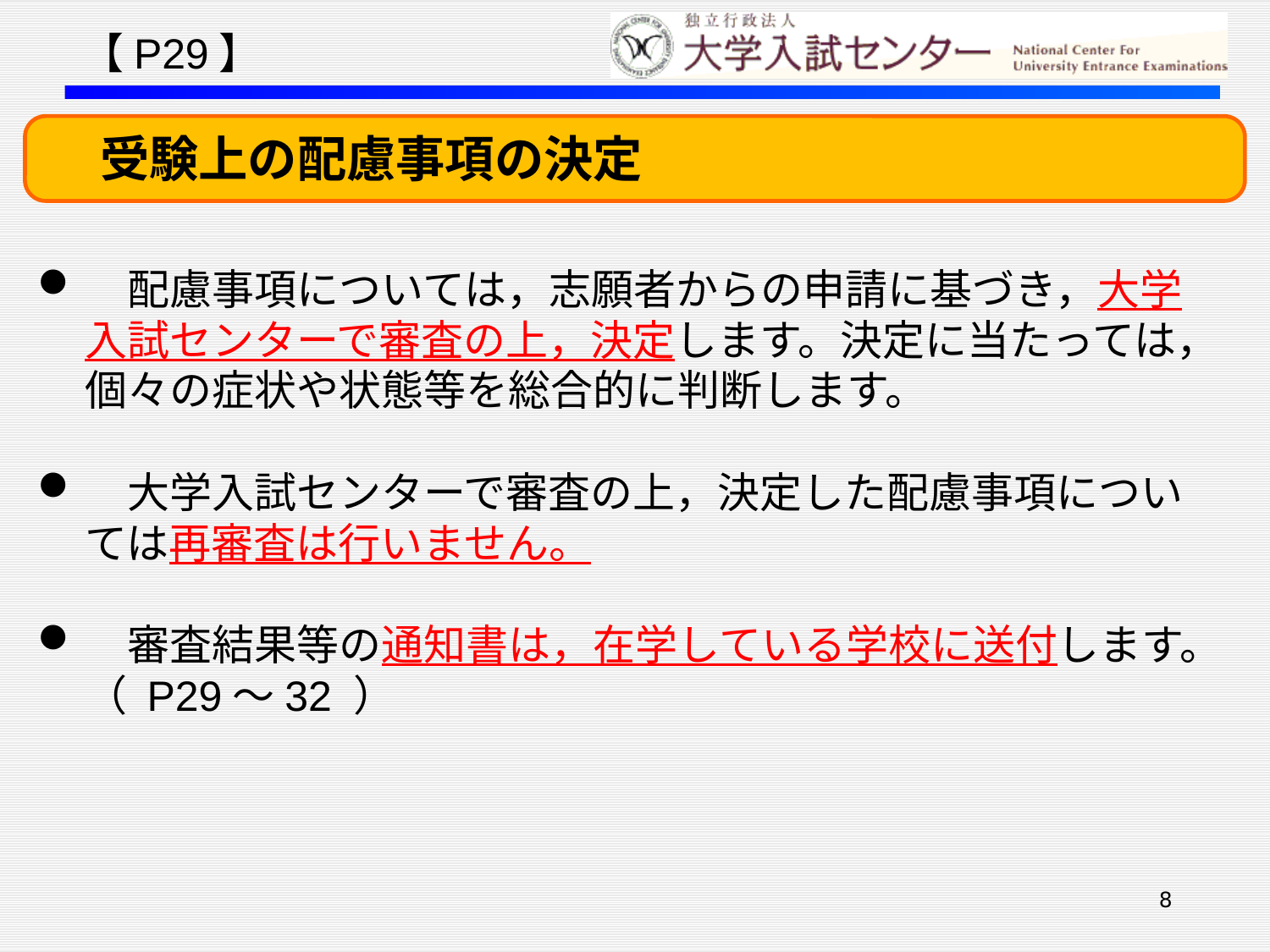

【P29】
　受験上の配慮事項の決定
　配慮事項については，志願者からの申請に基づき，大学入試センターで審査の上，決定します。決定に当たっては，個々の症状や状態等を総合的に判断します。

　大学入試センターで審査の上，決定した配慮事項については再審査は行いません。

　審査結果等の通知書は，在学している学校に送付します。（ P29～32 ）
8